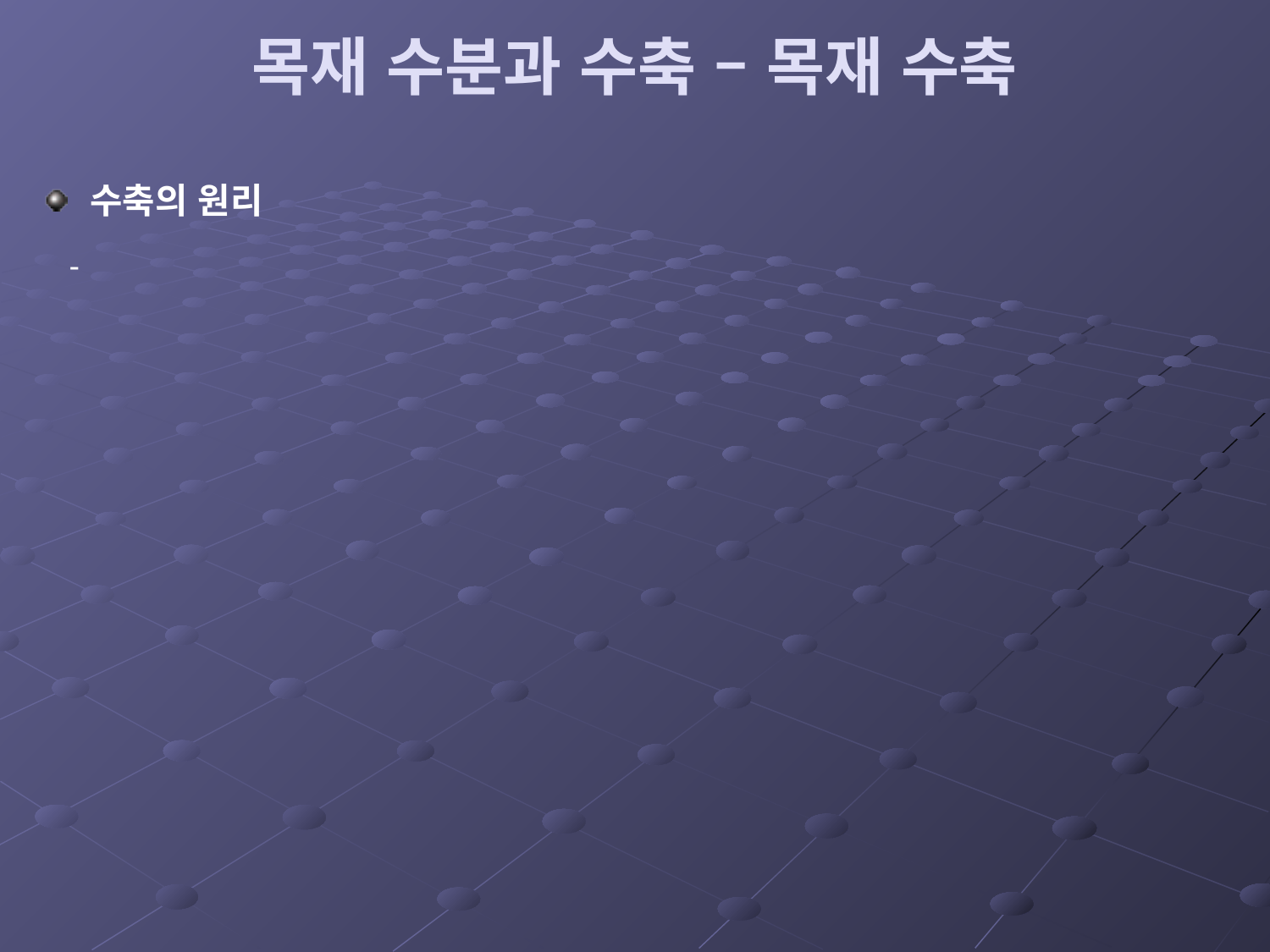

# 목재 수분과 수축 – 목재 수축
수축의 원리
   -